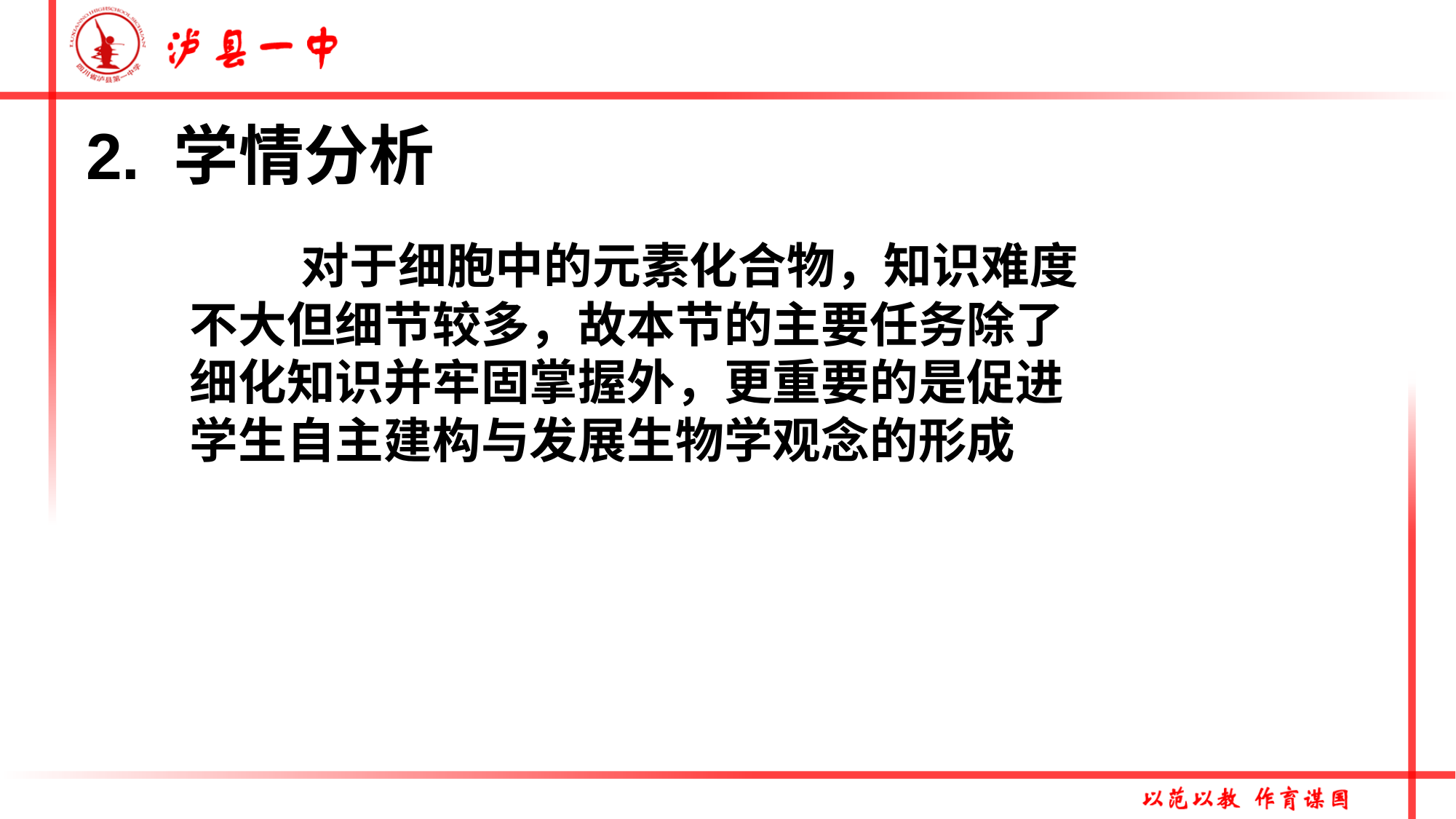

2. 学情分析
         对于细胞中的元素化合物，知识难度不大但细节较多，故本节的主要任务除了细化知识并牢固掌握外，更重要的是促进学生自主建构与发展生物学观念的形成